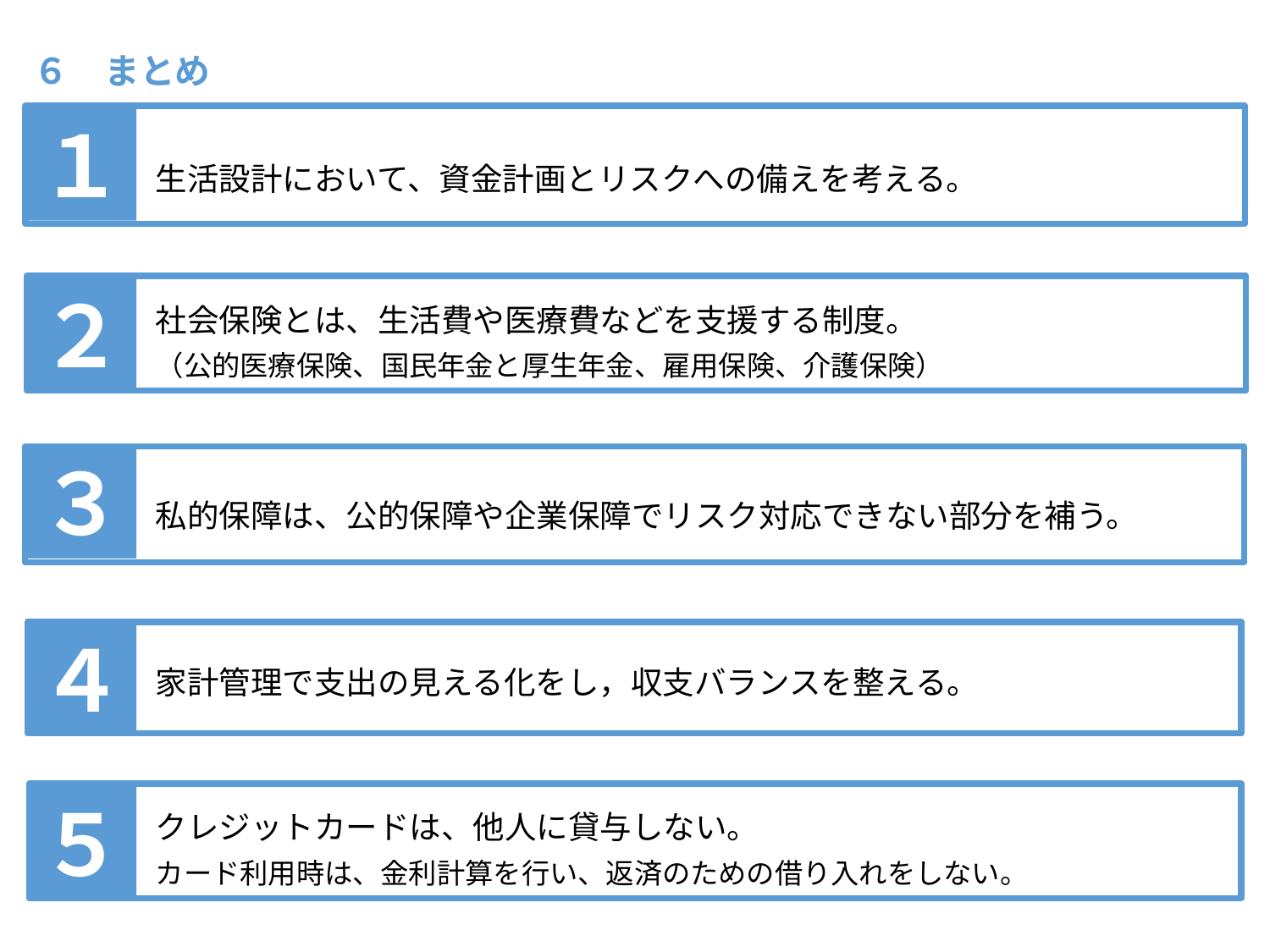

６　まとめ

１
生活設計において、資金計画とリスクへの備えを考える。

２
社会保険とは、生活費や医療費などを支援する制度。
（公的医療保険、国民年金と厚生年金、雇用保険、介護保険）
３

私的保障は、公的保障や企業保障でリスク対応できない部分を補う。
４

家計管理で支出の見える化をし，収支バランスを整える。

５
クレジットカードは、他人に貸与しない。
カード利用時は、金利計算を行い、返済のための借り入れをしない。